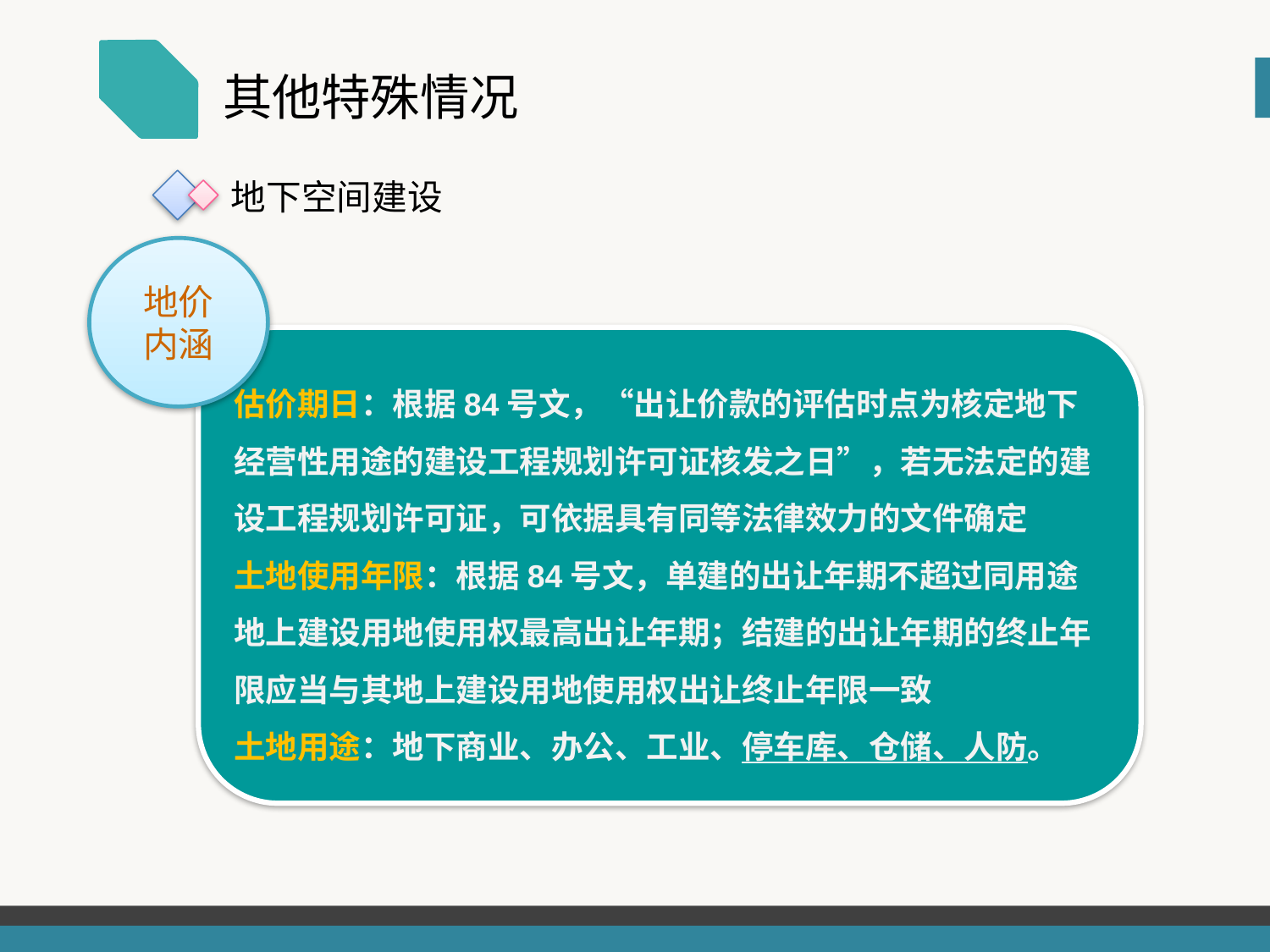

其他特殊情况

地下空间建设

地价内涵
估价期日：根据84号文，“出让价款的评估时点为核定地下经营性用途的建设工程规划许可证核发之日”，若无法定的建设工程规划许可证，可依据具有同等法律效力的文件确定
土地使用年限：根据84号文，单建的出让年期不超过同用途地上建设用地使用权最高出让年期；结建的出让年期的终止年限应当与其地上建设用地使用权出让终止年限一致
土地用途：地下商业、办公、工业、停车库、仓储、人防。